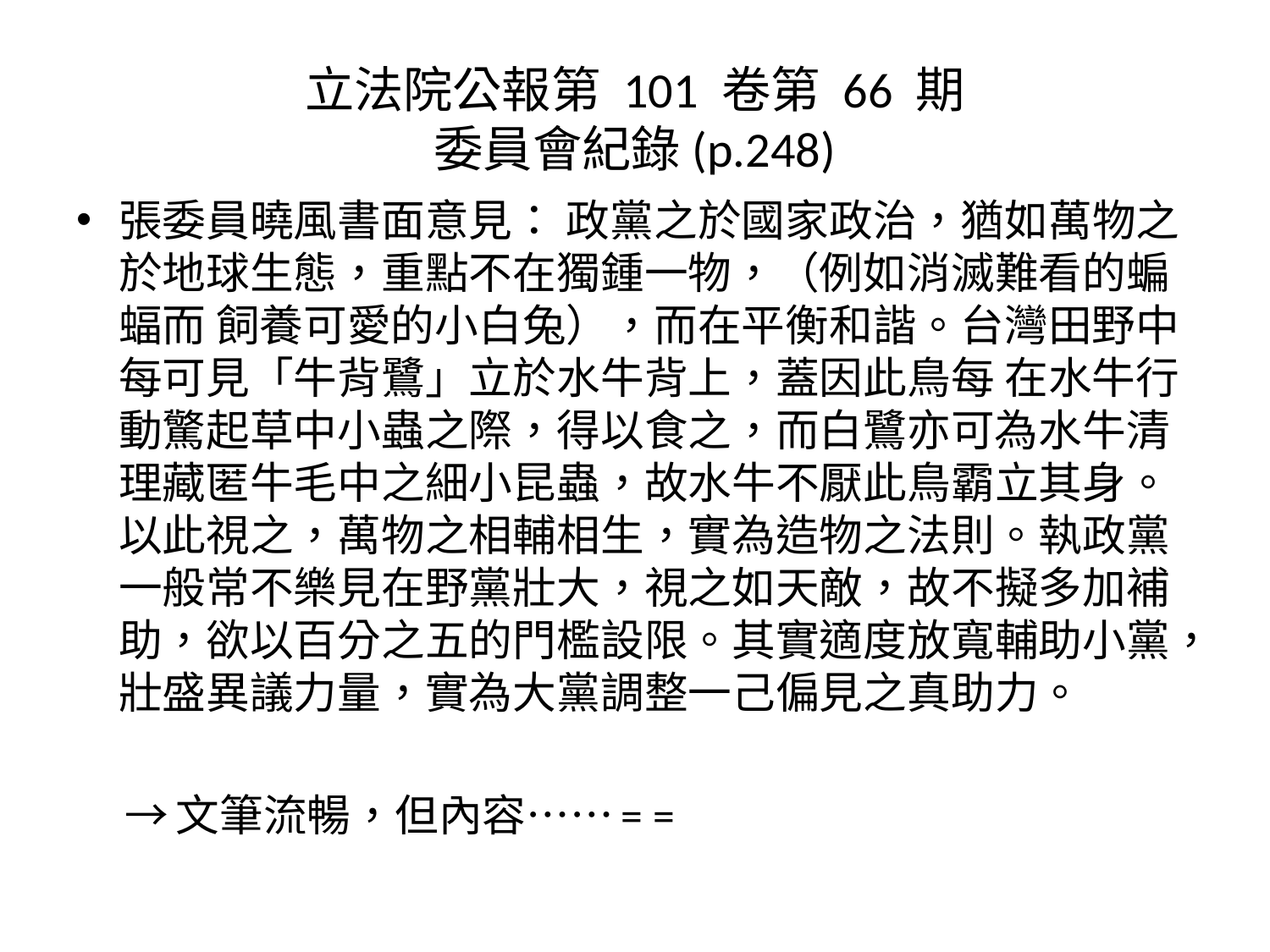

# 立法院公報第 101 卷第 66 期 委員會紀錄(p.248)
張委員曉風書面意見： 政黨之於國家政治，猶如萬物之於地球生態，重點不在獨鍾一物，（例如消滅難看的蝙蝠而 飼養可愛的小白兔），而在平衡和諧。台灣田野中每可見「牛背鷺」立於水牛背上，蓋因此鳥每 在水牛行動驚起草中小蟲之際，得以食之，而白鷺亦可為水牛清理藏匿牛毛中之細小昆蟲，故水牛不厭此鳥霸立其身。以此視之，萬物之相輔相生，實為造物之法則。執政黨一般常不樂見在野黨壯大，視之如天敵，故不擬多加補助，欲以百分之五的門檻設限。其實適度放寬輔助小黨，壯盛異議力量，實為大黨調整一己偏見之真助力。

     →文筆流暢，但內容……= =